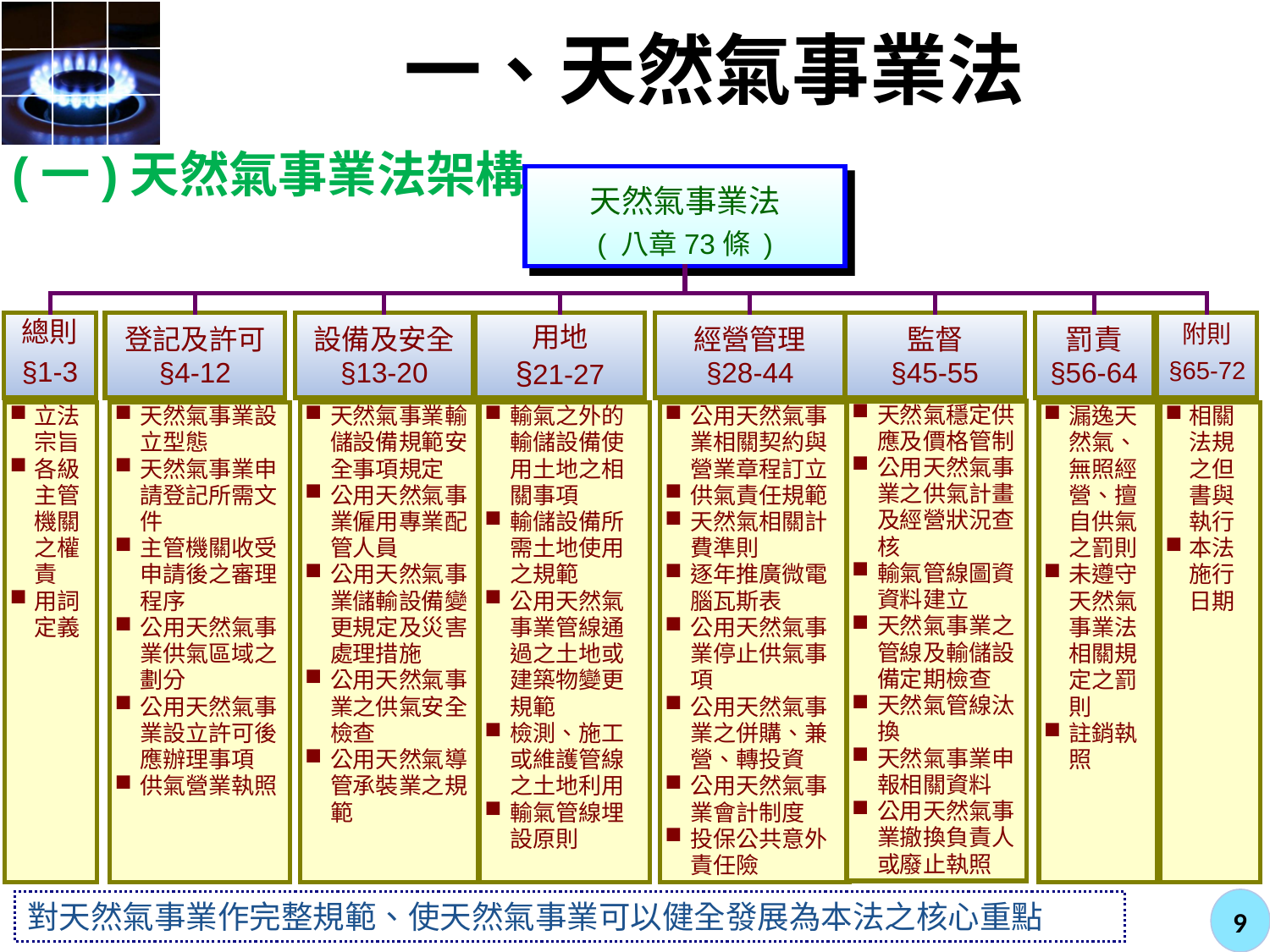

# 一、天然氣事業法
(一)天然氣事業法架構
天然氣事業法
( 八章73條 )
附則
§65-72
總則
§1-3
登記及許可
§4-12
設備及安全
§13-20
用地
§21-27
經營管理
§28-44
監督
§45-55
罰責
§56-64
天然氣穩定供應及價格管制
公用天然氣事業之供氣計畫及經營狀況查核
輸氣管線圖資資料建立
天然氣事業之管線及輸儲設備定期檢查
天然氣管線汰換
天然氣事業申報相關資料
公用天然氣事業撤換負責人或廢止執照
立法宗旨
各級主管機關之權責
用詞定義

天然氣事業設立型態
天然氣事業申請登記所需文件
主管機關收受申請後之審理程序
公用天然氣事業供氣區域之劃分
公用天然氣事業設立許可後應辦理事項
供氣營業執照
天然氣事業輸儲設備規範安全事項規定
公用天然氣事業僱用專業配管人員
公用天然氣事業儲輸設備變更規定及災害處理措施
公用天然氣事業之供氣安全檢查
公用天然氣導管承裝業之規範
輸氣之外的輸儲設備使用土地之相關事項
輸儲設備所需土地使用之規範
公用天然氣事業管線通過之土地或建築物變更規範
檢測、施工或維護管線之土地利用
輸氣管線埋設原則
公用天然氣事業相關契約與營業章程訂立
供氣責任規範
天然氣相關計費準則
逐年推廣微電腦瓦斯表
公用天然氣事業停止供氣事項
公用天然氣事業之併購、兼營、轉投資
公用天然氣事業會計制度
投保公共意外責任險
漏逸天然氣、無照經營、擅自供氣之罰則
未遵守天然氣事業法相關規定之罰則
註銷執照
相關法規之但書與執行
本法施行日期
對天然氣事業作完整規範、使天然氣事業可以健全發展為本法之核心重點
9